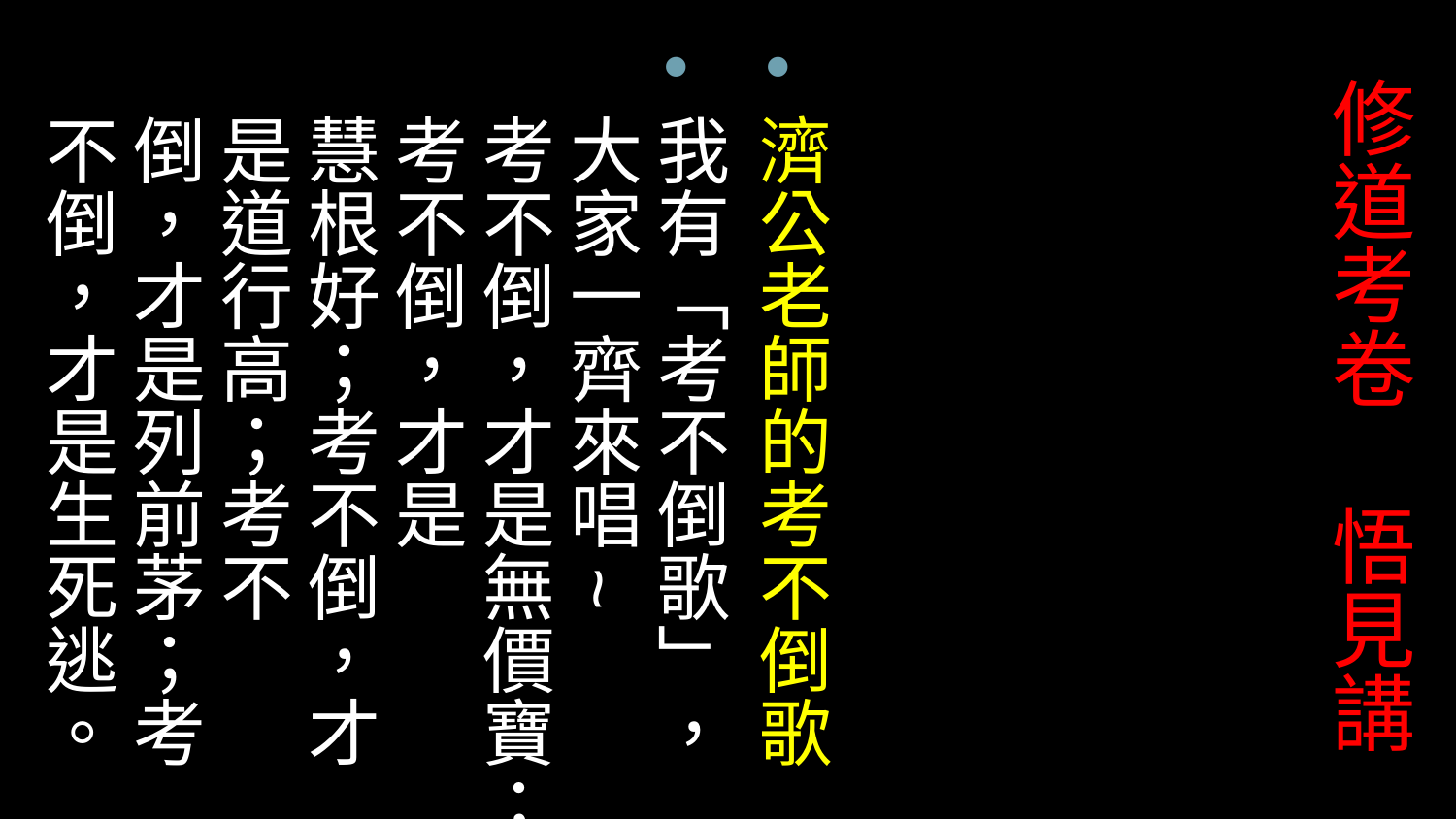

濟公老師的考不倒歌
我有「考不倒歌」，大家一齊來唱~
考不倒，才是無價寶；考不倒，才是
慧根好；考不倒，才是道行高；考不
倒，才是列前茅；考不倒，才是生死逃。
# 修道考卷     悟見講